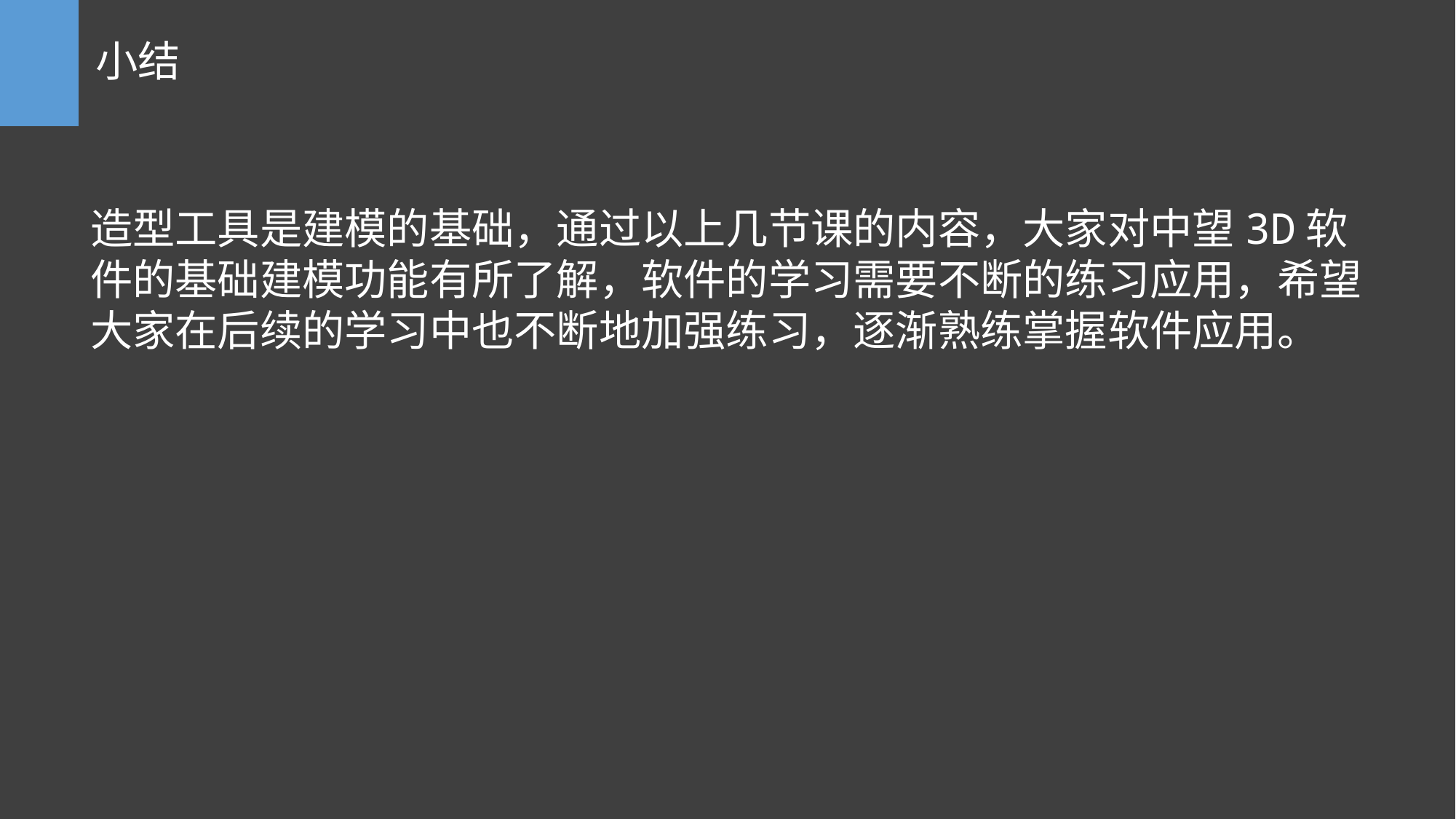

# 小结
造型工具是建模的基础，通过以上几节课的内容，大家对中望3D软件的基础建模功能有所了解，软件的学习需要不断的练习应用，希望大家在后续的学习中也不断地加强练习，逐渐熟练掌握软件应用。